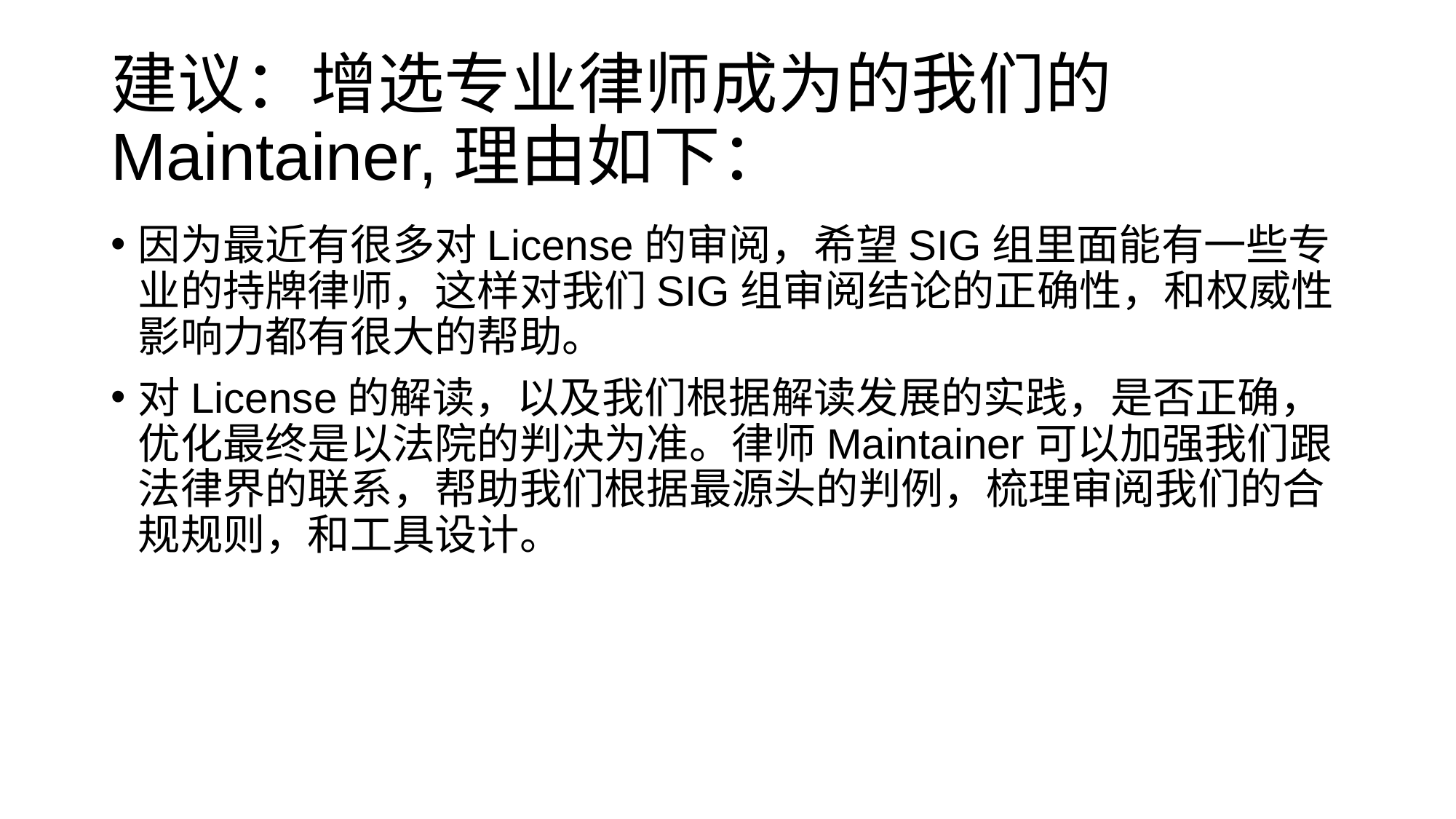

# 建议：增选专业律师成为的我们的Maintainer,理由如下：
因为最近有很多对License的审阅，希望SIG组里面能有一些专业的持牌律师，这样对我们SIG组审阅结论的正确性，和权威性影响力都有很大的帮助。
对License的解读，以及我们根据解读发展的实践，是否正确，优化最终是以法院的判决为准。律师Maintainer可以加强我们跟法律界的联系，帮助我们根据最源头的判例，梳理审阅我们的合规规则，和工具设计。